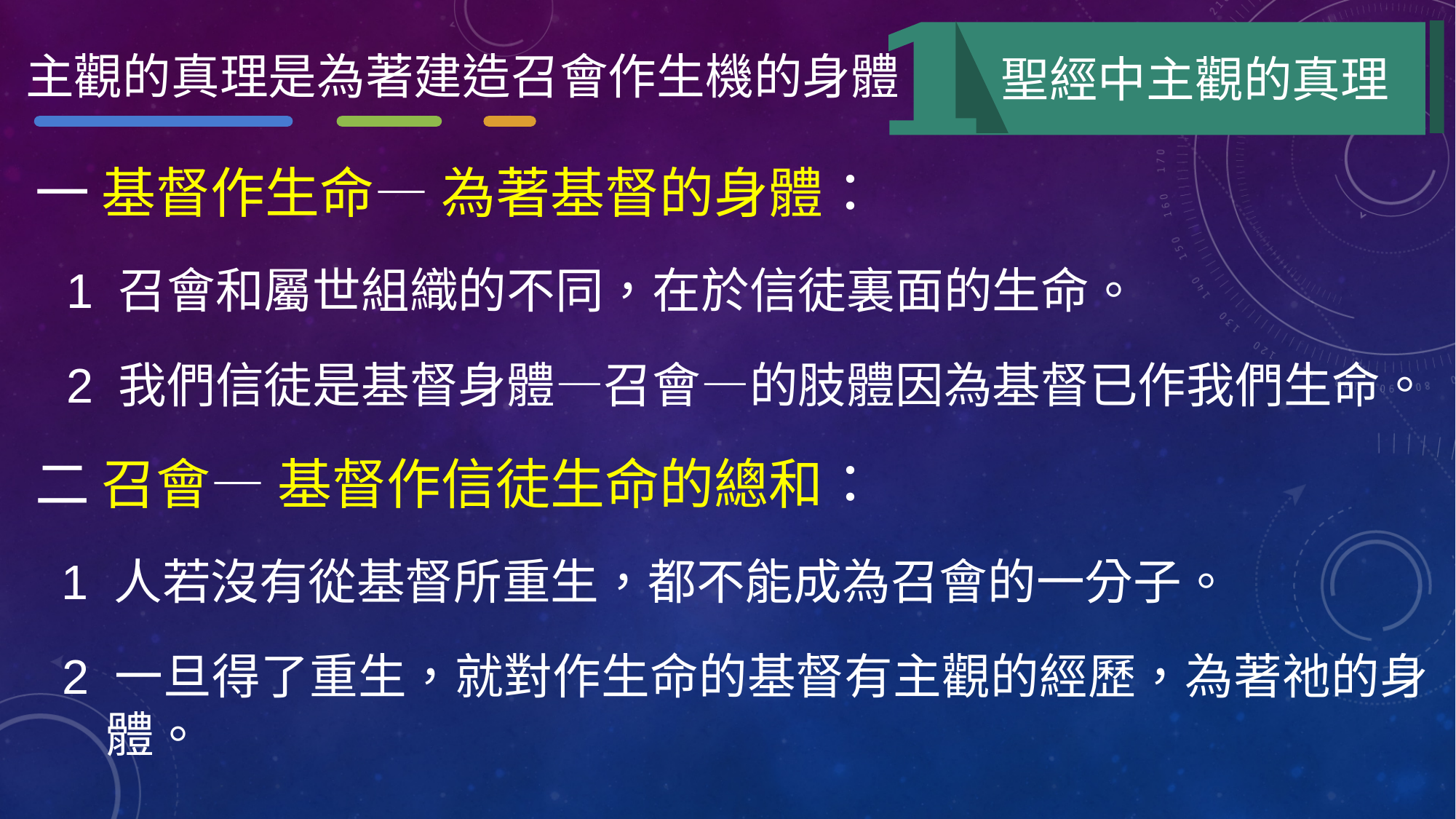

主觀的真理是為著建造召會作生機的身體
聖經中主觀的真理

一 基督作生命— 為著基督的身體：
1 召會和屬世組織的不同，在於信徒裏面的生命。
2 我們信徒是基督身體—召會—的肢體因為基督已作我們生命。
二 召會— 基督作信徒生命的總和：
  1 人若沒有從基督所重生，都不能成為召會的一分子。
  2 一旦得了重生，就對作生命的基督有主觀的經歷，為著祂的身體。